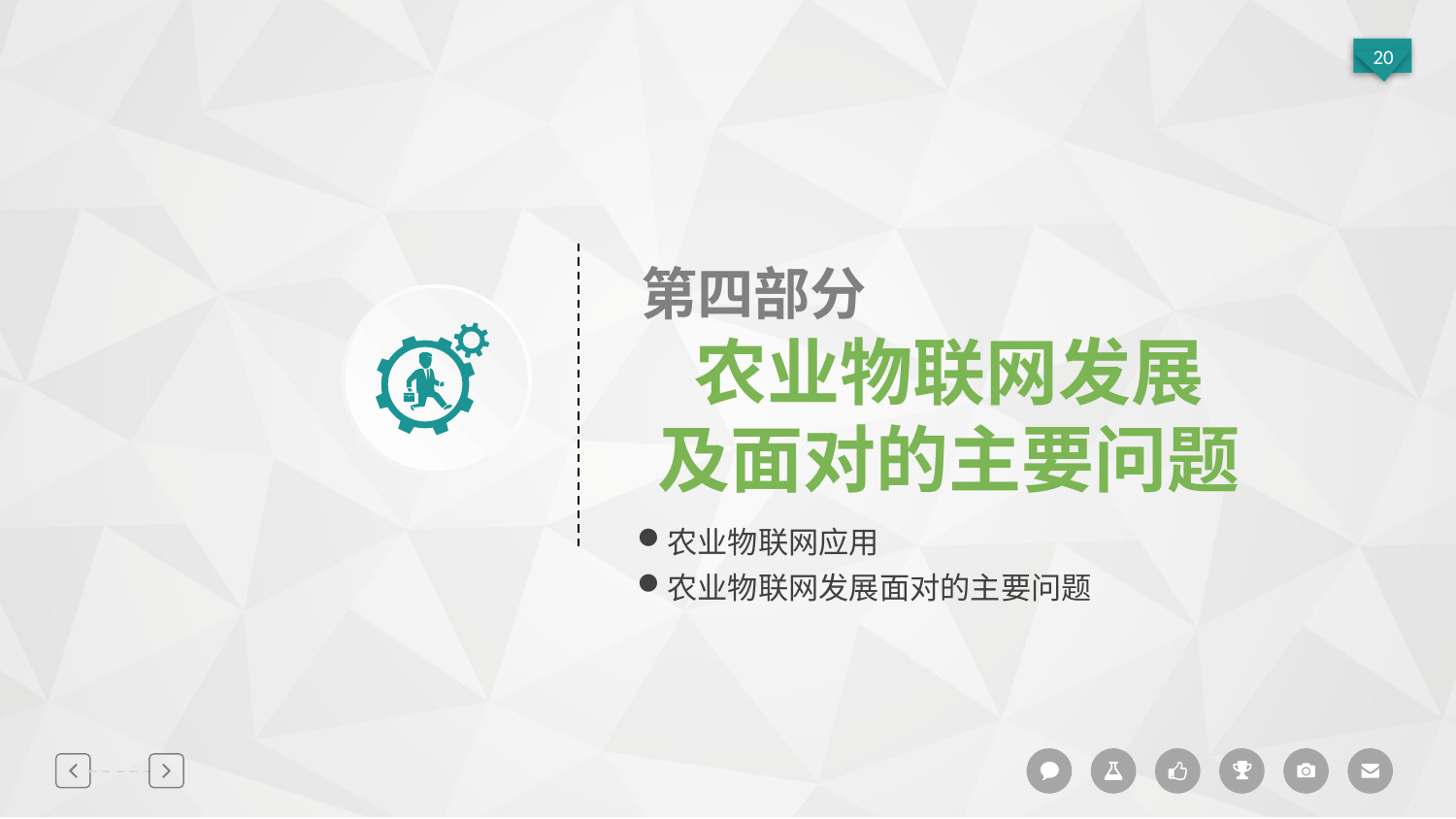

第四部分
农业物联网发展
及面对的主要问题

农业物联网应用
农业物联网发展面对的主要问题